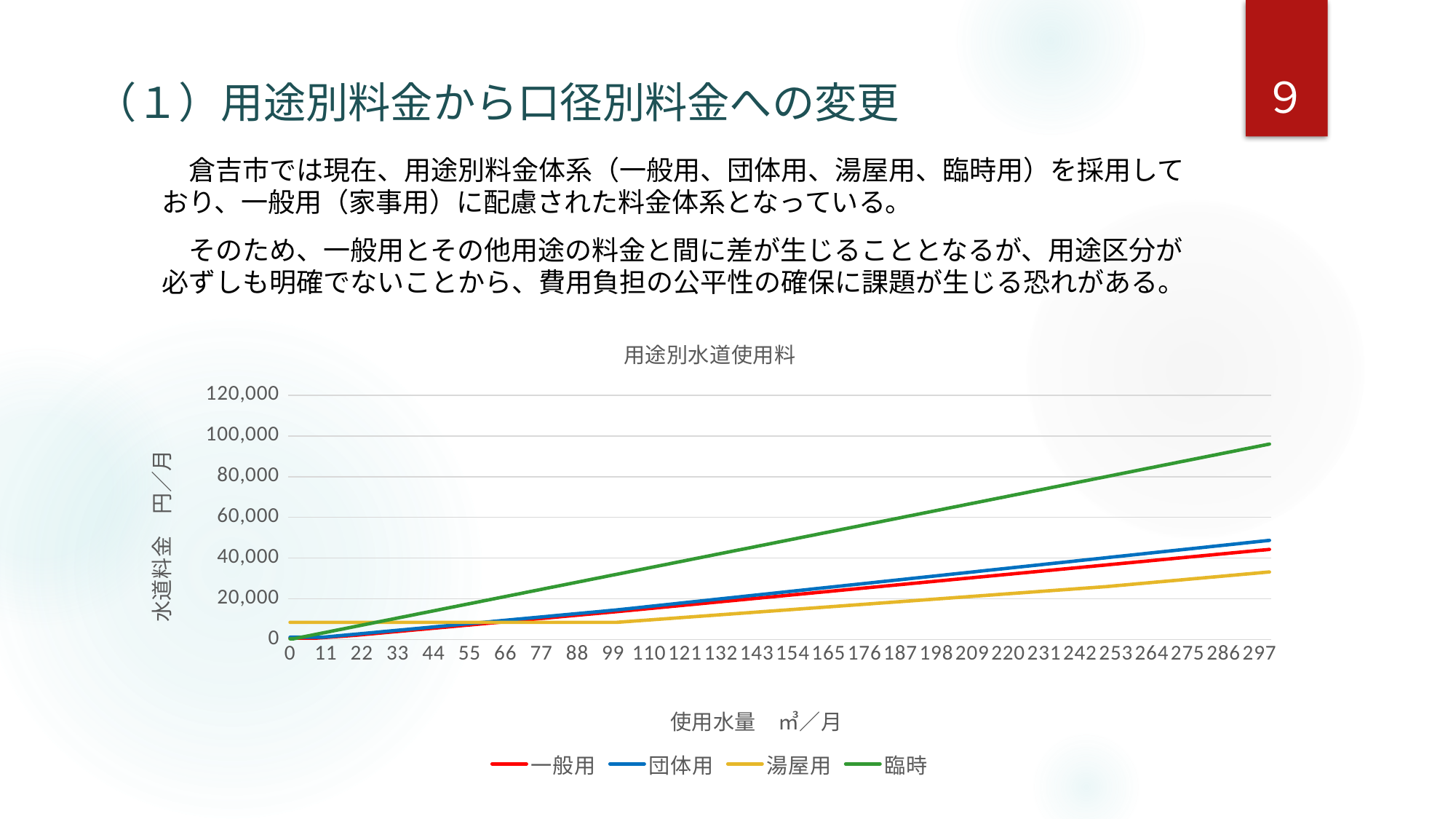

（１）用途別料金から口径別料金への変更
９
　倉吉市では現在、用途別料金体系（一般用、団体用、湯屋用、臨時用）を採用しており、一般用（家事用）に配慮された料金体系となっている。
　そのため、一般用とその他用途の料金と間に差が生じることとなるが、用途区分が必ずしも明確でないことから、費用負担の公平性の確保に課題が生じる恐れがある。

### Chart: 用途別水道使用料

| Category | 一般用 | 団体用 | 湯屋用 | 臨時 |
|---|---|---|---|---|
| 0 | 670.0 | 1100.0 | 8420.0 | 320.0 |
| 1 | 670.0 | 1100.0 | 8420.0 | 320.0 |
| 2 | 670.0 | 1100.0 | 8420.0 | 640.0 |
| 3 | 670.0 | 1100.0 | 8420.0 | 960.0 |
| 4 | 670.0 | 1100.0 | 8420.0 | 1280.0 |
| 5 | 670.0 | 1100.0 | 8420.0 | 1600.0 |
| 6 | 670.0 | 1100.0 | 8420.0 | 1920.0 |
| 7 | 670.0 | 1100.0 | 8420.0 | 2240.0 |
| 8 | 670.0 | 1100.0 | 8420.0 | 2560.0 |
| 9 | 786.0 | 1100.0 | 8420.0 | 2880.0 |
| 10 | 902.0 | 1100.0 | 8420.0 | 3200.0 |
| 11 | 1018.0 | 1249.0 | 8420.0 | 3520.0 |
| 12 | 1134.0 | 1398.0 | 8420.0 | 3840.0 |
| 13 | 1250.0 | 1547.0 | 8420.0 | 4160.0 |
| 14 | 1366.0 | 1696.0 | 8420.0 | 4480.0 |
| 15 | 1482.0 | 1845.0 | 8420.0 | 4800.0 |
| 16 | 1598.0 | 1994.0 | 8420.0 | 5120.0 |
| 17 | 1714.0 | 2143.0 | 8420.0 | 5440.0 |
| 18 | 1830.0 | 2292.0 | 8420.0 | 5760.0 |
| 19 | 1946.0 | 2441.0 | 8420.0 | 6080.0 |
| 20 | 2062.0 | 2590.0 | 8420.0 | 6400.0 |
| 21 | 2207.0 | 2739.0 | 8420.0 | 6720.0 |
| 22 | 2352.0 | 2888.0 | 8420.0 | 7040.0 |
| 23 | 2497.0 | 3037.0 | 8420.0 | 7360.0 |
| 24 | 2642.0 | 3186.0 | 8420.0 | 7680.0 |
| 25 | 2787.0 | 3335.0 | 8420.0 | 8000.0 |
| 26 | 2932.0 | 3484.0 | 8420.0 | 8320.0 |
| 27 | 3077.0 | 3633.0 | 8420.0 | 8640.0 |
| 28 | 3222.0 | 3782.0 | 8420.0 | 8960.0 |
| 29 | 3367.0 | 3931.0 | 8420.0 | 9280.0 |
| 30 | 3512.0 | 4080.0 | 8420.0 | 9600.0 |
| 31 | 3657.0 | 4229.0 | 8420.0 | 9920.0 |
| 32 | 3802.0 | 4378.0 | 8420.0 | 10240.0 |
| 33 | 3947.0 | 4527.0 | 8420.0 | 10560.0 |
| 34 | 4092.0 | 4676.0 | 8420.0 | 10880.0 |
| 35 | 4237.0 | 4825.0 | 8420.0 | 11200.0 |
| 36 | 4382.0 | 4974.0 | 8420.0 | 11520.0 |
| 37 | 4527.0 | 5123.0 | 8420.0 | 11840.0 |
| 38 | 4672.0 | 5272.0 | 8420.0 | 12160.0 |
| 39 | 4817.0 | 5421.0 | 8420.0 | 12480.0 |
| 40 | 4962.0 | 5570.0 | 8420.0 | 12800.0 |
| 41 | 5107.0 | 5719.0 | 8420.0 | 13120.0 |
| 42 | 5252.0 | 5868.0 | 8420.0 | 13440.0 |
| 43 | 5397.0 | 6017.0 | 8420.0 | 13760.0 |
| 44 | 5542.0 | 6166.0 | 8420.0 | 14080.0 |
| 45 | 5687.0 | 6315.0 | 8420.0 | 14400.0 |
| 46 | 5832.0 | 6464.0 | 8420.0 | 14720.0 |
| 47 | 5977.0 | 6613.0 | 8420.0 | 15040.0 |
| 48 | 6122.0 | 6762.0 | 8420.0 | 15360.0 |
| 49 | 6267.0 | 6911.0 | 8420.0 | 15680.0 |
| 50 | 6412.0 | 7060.0 | 8420.0 | 16000.0 |
| 51 | 6557.0 | 7209.0 | 8420.0 | 16320.0 |
| 52 | 6702.0 | 7358.0 | 8420.0 | 16640.0 |
| 53 | 6847.0 | 7507.0 | 8420.0 | 16960.0 |
| 54 | 6992.0 | 7656.0 | 8420.0 | 17280.0 |
| 55 | 7137.0 | 7805.0 | 8420.0 | 17600.0 |
| 56 | 7282.0 | 7954.0 | 8420.0 | 17920.0 |
| 57 | 7427.0 | 8103.0 | 8420.0 | 18240.0 |
| 58 | 7572.0 | 8252.0 | 8420.0 | 18560.0 |
| 59 | 7717.0 | 8401.0 | 8420.0 | 18880.0 |
| 60 | 7862.0 | 8550.0 | 8420.0 | 19200.0 |
| 61 | 8007.0 | 8699.0 | 8420.0 | 19520.0 |
| 62 | 8152.0 | 8848.0 | 8420.0 | 19840.0 |
| 63 | 8297.0 | 8997.0 | 8420.0 | 20160.0 |
| 64 | 8442.0 | 9146.0 | 8420.0 | 20480.0 |
| 65 | 8587.0 | 9295.0 | 8420.0 | 20800.0 |
| 66 | 8732.0 | 9444.0 | 8420.0 | 21120.0 |
| 67 | 8877.0 | 9593.0 | 8420.0 | 21440.0 |
| 68 | 9022.0 | 9742.0 | 8420.0 | 21760.0 |
| 69 | 9167.0 | 9891.0 | 8420.0 | 22080.0 |
| 70 | 9312.0 | 10040.0 | 8420.0 | 22400.0 |
| 71 | 9457.0 | 10189.0 | 8420.0 | 22720.0 |
| 72 | 9602.0 | 10338.0 | 8420.0 | 23040.0 |
| 73 | 9747.0 | 10487.0 | 8420.0 | 23360.0 |
| 74 | 9892.0 | 10636.0 | 8420.0 | 23680.0 |
| 75 | 10037.0 | 10785.0 | 8420.0 | 24000.0 |
| 76 | 10182.0 | 10934.0 | 8420.0 | 24320.0 |
| 77 | 10327.0 | 11083.0 | 8420.0 | 24640.0 |
| 78 | 10472.0 | 11232.0 | 8420.0 | 24960.0 |
| 79 | 10617.0 | 11381.0 | 8420.0 | 25280.0 |
| 80 | 10762.0 | 11530.0 | 8420.0 | 25600.0 |
| 81 | 10907.0 | 11679.0 | 8420.0 | 25920.0 |
| 82 | 11052.0 | 11828.0 | 8420.0 | 26240.0 |
| 83 | 11197.0 | 11977.0 | 8420.0 | 26560.0 |
| 84 | 11342.0 | 12126.0 | 8420.0 | 26880.0 |
| 85 | 11487.0 | 12275.0 | 8420.0 | 27200.0 |
| 86 | 11632.0 | 12424.0 | 8420.0 | 27520.0 |
| 87 | 11777.0 | 12573.0 | 8420.0 | 27840.0 |
| 88 | 11922.0 | 12722.0 | 8420.0 | 28160.0 |
| 89 | 12067.0 | 12871.0 | 8420.0 | 28480.0 |
| 90 | 12212.0 | 13020.0 | 8420.0 | 28800.0 |
| 91 | 12357.0 | 13169.0 | 8420.0 | 29120.0 |
| 92 | 12502.0 | 13318.0 | 8420.0 | 29440.0 |
| 93 | 12647.0 | 13467.0 | 8420.0 | 29760.0 |
| 94 | 12792.0 | 13616.0 | 8420.0 | 30080.0 |
| 95 | 12937.0 | 13765.0 | 8420.0 | 30400.0 |
| 96 | 13082.0 | 13914.0 | 8420.0 | 30720.0 |
| 97 | 13227.0 | 14063.0 | 8420.0 | 31040.0 |
| 98 | 13372.0 | 14212.0 | 8420.0 | 31360.0 |
| 99 | 13517.0 | 14361.0 | 8420.0 | 31680.0 |
| 100 | 13662.0 | 14510.0 | 8420.0 | 32000.0 |
| 101 | 13815.0 | 14681.0 | 8537.0 | 32320.0 |
| 102 | 13968.0 | 14852.0 | 8654.0 | 32640.0 |
| 103 | 14121.0 | 15023.0 | 8771.0 | 32960.0 |
| 104 | 14274.0 | 15194.0 | 8888.0 | 33280.0 |
| 105 | 14427.0 | 15365.0 | 9005.0 | 33600.0 |
| 106 | 14580.0 | 15536.0 | 9122.0 | 33920.0 |
| 107 | 14733.0 | 15707.0 | 9239.0 | 34240.0 |
| 108 | 14886.0 | 15878.0 | 9356.0 | 34560.0 |
| 109 | 15039.0 | 16049.0 | 9473.0 | 34880.0 |
| 110 | 15192.0 | 16220.0 | 9590.0 | 35200.0 |
| 111 | 15345.0 | 16391.0 | 9707.0 | 35520.0 |
| 112 | 15498.0 | 16562.0 | 9824.0 | 35840.0 |
| 113 | 15651.0 | 16733.0 | 9941.0 | 36160.0 |
| 114 | 15804.0 | 16904.0 | 10058.0 | 36480.0 |
| 115 | 15957.0 | 17075.0 | 10175.0 | 36800.0 |
| 116 | 16110.0 | 17246.0 | 10292.0 | 37120.0 |
| 117 | 16263.0 | 17417.0 | 10409.0 | 37440.0 |
| 118 | 16416.0 | 17588.0 | 10526.0 | 37760.0 |
| 119 | 16569.0 | 17759.0 | 10643.0 | 38080.0 |
| 120 | 16722.0 | 17930.0 | 10760.0 | 38400.0 |
| 121 | 16875.0 | 18101.0 | 10877.0 | 38720.0 |
| 122 | 17028.0 | 18272.0 | 10994.0 | 39040.0 |
| 123 | 17181.0 | 18443.0 | 11111.0 | 39360.0 |
| 124 | 17334.0 | 18614.0 | 11228.0 | 39680.0 |
| 125 | 17487.0 | 18785.0 | 11345.0 | 40000.0 |
| 126 | 17640.0 | 18956.0 | 11462.0 | 40320.0 |
| 127 | 17793.0 | 19127.0 | 11579.0 | 40640.0 |
| 128 | 17946.0 | 19298.0 | 11696.0 | 40960.0 |
| 129 | 18099.0 | 19469.0 | 11813.0 | 41280.0 |
| 130 | 18252.0 | 19640.0 | 11930.0 | 41600.0 |
| 131 | 18405.0 | 19811.0 | 12047.0 | 41920.0 |
| 132 | 18558.0 | 19982.0 | 12164.0 | 42240.0 |
| 133 | 18711.0 | 20153.0 | 12281.0 | 42560.0 |
| 134 | 18864.0 | 20324.0 | 12398.0 | 42880.0 |
| 135 | 19017.0 | 20495.0 | 12515.0 | 43200.0 |
| 136 | 19170.0 | 20666.0 | 12632.0 | 43520.0 |
| 137 | 19323.0 | 20837.0 | 12749.0 | 43840.0 |
| 138 | 19476.0 | 21008.0 | 12866.0 | 44160.0 |
| 139 | 19629.0 | 21179.0 | 12983.0 | 44480.0 |
| 140 | 19782.0 | 21350.0 | 13100.0 | 44800.0 |
| 141 | 19935.0 | 21521.0 | 13217.0 | 45120.0 |
| 142 | 20088.0 | 21692.0 | 13334.0 | 45440.0 |
| 143 | 20241.0 | 21863.0 | 13451.0 | 45760.0 |
| 144 | 20394.0 | 22034.0 | 13568.0 | 46080.0 |
| 145 | 20547.0 | 22205.0 | 13685.0 | 46400.0 |
| 146 | 20700.0 | 22376.0 | 13802.0 | 46720.0 |
| 147 | 20853.0 | 22547.0 | 13919.0 | 47040.0 |
| 148 | 21006.0 | 22718.0 | 14036.0 | 47360.0 |
| 149 | 21159.0 | 22889.0 | 14153.0 | 47680.0 |
| 150 | 21312.0 | 23060.0 | 14270.0 | 48000.0 |
| 151 | 21465.0 | 23231.0 | 14387.0 | 48320.0 |
| 152 | 21618.0 | 23402.0 | 14504.0 | 48640.0 |
| 153 | 21771.0 | 23573.0 | 14621.0 | 48960.0 |
| 154 | 21924.0 | 23744.0 | 14738.0 | 49280.0 |
| 155 | 22077.0 | 23915.0 | 14855.0 | 49600.0 |
| 156 | 22230.0 | 24086.0 | 14972.0 | 49920.0 |
| 157 | 22383.0 | 24257.0 | 15089.0 | 50240.0 |
| 158 | 22536.0 | 24428.0 | 15206.0 | 50560.0 |
| 159 | 22689.0 | 24599.0 | 15323.0 | 50880.0 |
| 160 | 22842.0 | 24770.0 | 15440.0 | 51200.0 |
| 161 | 22995.0 | 24941.0 | 15557.0 | 51520.0 |
| 162 | 23148.0 | 25112.0 | 15674.0 | 51840.0 |
| 163 | 23301.0 | 25283.0 | 15791.0 | 52160.0 |
| 164 | 23454.0 | 25454.0 | 15908.0 | 52480.0 |
| 165 | 23607.0 | 25625.0 | 16025.0 | 52800.0 |
| 166 | 23760.0 | 25796.0 | 16142.0 | 53120.0 |
| 167 | 23913.0 | 25967.0 | 16259.0 | 53440.0 |
| 168 | 24066.0 | 26138.0 | 16376.0 | 53760.0 |
| 169 | 24219.0 | 26309.0 | 16493.0 | 54080.0 |
| 170 | 24372.0 | 26480.0 | 16610.0 | 54400.0 |
| 171 | 24525.0 | 26651.0 | 16727.0 | 54720.0 |
| 172 | 24678.0 | 26822.0 | 16844.0 | 55040.0 |
| 173 | 24831.0 | 26993.0 | 16961.0 | 55360.0 |
| 174 | 24984.0 | 27164.0 | 17078.0 | 55680.0 |
| 175 | 25137.0 | 27335.0 | 17195.0 | 56000.0 |
| 176 | 25290.0 | 27506.0 | 17312.0 | 56320.0 |
| 177 | 25443.0 | 27677.0 | 17429.0 | 56640.0 |
| 178 | 25596.0 | 27848.0 | 17546.0 | 56960.0 |
| 179 | 25749.0 | 28019.0 | 17663.0 | 57280.0 |
| 180 | 25902.0 | 28190.0 | 17780.0 | 57600.0 |
| 181 | 26055.0 | 28361.0 | 17897.0 | 57920.0 |
| 182 | 26208.0 | 28532.0 | 18014.0 | 58240.0 |
| 183 | 26361.0 | 28703.0 | 18131.0 | 58560.0 |
| 184 | 26514.0 | 28874.0 | 18248.0 | 58880.0 |
| 185 | 26667.0 | 29045.0 | 18365.0 | 59200.0 |
| 186 | 26820.0 | 29216.0 | 18482.0 | 59520.0 |
| 187 | 26973.0 | 29387.0 | 18599.0 | 59840.0 |
| 188 | 27126.0 | 29558.0 | 18716.0 | 60160.0 |
| 189 | 27279.0 | 29729.0 | 18833.0 | 60480.0 |
| 190 | 27432.0 | 29900.0 | 18950.0 | 60800.0 |
| 191 | 27585.0 | 30071.0 | 19067.0 | 61120.0 |
| 192 | 27738.0 | 30242.0 | 19184.0 | 61440.0 |
| 193 | 27891.0 | 30413.0 | 19301.0 | 61760.0 |
| 194 | 28044.0 | 30584.0 | 19418.0 | 62080.0 |
| 195 | 28197.0 | 30755.0 | 19535.0 | 62400.0 |
| 196 | 28350.0 | 30926.0 | 19652.0 | 62720.0 |
| 197 | 28503.0 | 31097.0 | 19769.0 | 63040.0 |
| 198 | 28656.0 | 31268.0 | 19886.0 | 63360.0 |
| 199 | 28809.0 | 31439.0 | 20003.0 | 63680.0 |
| 200 | 28962.0 | 31610.0 | 20120.0 | 64000.0 |
| 201 | 29115.0 | 31781.0 | 20237.0 | 64320.0 |
| 202 | 29268.0 | 31952.0 | 20354.0 | 64640.0 |
| 203 | 29421.0 | 32123.0 | 20471.0 | 64960.0 |
| 204 | 29574.0 | 32294.0 | 20588.0 | 65280.0 |
| 205 | 29727.0 | 32465.0 | 20705.0 | 65600.0 |
| 206 | 29880.0 | 32636.0 | 20822.0 | 65920.0 |
| 207 | 30033.0 | 32807.0 | 20939.0 | 66240.0 |
| 208 | 30186.0 | 32978.0 | 21056.0 | 66560.0 |
| 209 | 30339.0 | 33149.0 | 21173.0 | 66880.0 |
| 210 | 30492.0 | 33320.0 | 21290.0 | 67200.0 |
| 211 | 30645.0 | 33491.0 | 21407.0 | 67520.0 |
| 212 | 30798.0 | 33662.0 | 21524.0 | 67840.0 |
| 213 | 30951.0 | 33833.0 | 21641.0 | 68160.0 |
| 214 | 31104.0 | 34004.0 | 21758.0 | 68480.0 |
| 215 | 31257.0 | 34175.0 | 21875.0 | 68800.0 |
| 216 | 31410.0 | 34346.0 | 21992.0 | 69120.0 |
| 217 | 31563.0 | 34517.0 | 22109.0 | 69440.0 |
| 218 | 31716.0 | 34688.0 | 22226.0 | 69760.0 |
| 219 | 31869.0 | 34859.0 | 22343.0 | 70080.0 |
| 220 | 32022.0 | 35030.0 | 22460.0 | 70400.0 |
| 221 | 32175.0 | 35201.0 | 22577.0 | 70720.0 |
| 222 | 32328.0 | 35372.0 | 22694.0 | 71040.0 |
| 223 | 32481.0 | 35543.0 | 22811.0 | 71360.0 |
| 224 | 32634.0 | 35714.0 | 22928.0 | 71680.0 |
| 225 | 32787.0 | 35885.0 | 23045.0 | 72000.0 |
| 226 | 32940.0 | 36056.0 | 23162.0 | 72320.0 |
| 227 | 33093.0 | 36227.0 | 23279.0 | 72640.0 |
| 228 | 33246.0 | 36398.0 | 23396.0 | 72960.0 |
| 229 | 33399.0 | 36569.0 | 23513.0 | 73280.0 |
| 230 | 33552.0 | 36740.0 | 23630.0 | 73600.0 |
| 231 | 33705.0 | 36911.0 | 23747.0 | 73920.0 |
| 232 | 33858.0 | 37082.0 | 23864.0 | 74240.0 |
| 233 | 34011.0 | 37253.0 | 23981.0 | 74560.0 |
| 234 | 34164.0 | 37424.0 | 24098.0 | 74880.0 |
| 235 | 34317.0 | 37595.0 | 24215.0 | 75200.0 |
| 236 | 34470.0 | 37766.0 | 24332.0 | 75520.0 |
| 237 | 34623.0 | 37937.0 | 24449.0 | 75840.0 |
| 238 | 34776.0 | 38108.0 | 24566.0 | 76160.0 |
| 239 | 34929.0 | 38279.0 | 24683.0 | 76480.0 |
| 240 | 35082.0 | 38450.0 | 24800.0 | 76800.0 |
| 241 | 35235.0 | 38621.0 | 24917.0 | 77120.0 |
| 242 | 35388.0 | 38792.0 | 25034.0 | 77440.0 |
| 243 | 35541.0 | 38963.0 | 25151.0 | 77760.0 |
| 244 | 35694.0 | 39134.0 | 25268.0 | 78080.0 |
| 245 | 35847.0 | 39305.0 | 25385.0 | 78400.0 |
| 246 | 36000.0 | 39476.0 | 25502.0 | 78720.0 |
| 247 | 36153.0 | 39647.0 | 25619.0 | 79040.0 |
| 248 | 36306.0 | 39818.0 | 25736.0 | 79360.0 |
| 249 | 36459.0 | 39989.0 | 25853.0 | 79680.0 |
| 250 | 36612.0 | 40160.0 | 25970.0 | 80000.0 |
| 251 | 36765.0 | 40331.0 | 26114.0 | 80320.0 |
| 252 | 36918.0 | 40502.0 | 26258.0 | 80640.0 |
| 253 | 37071.0 | 40673.0 | 26402.0 | 80960.0 |
| 254 | 37224.0 | 40844.0 | 26546.0 | 81280.0 |
| 255 | 37377.0 | 41015.0 | 26690.0 | 81600.0 |
| 256 | 37530.0 | 41186.0 | 26834.0 | 81920.0 |
| 257 | 37683.0 | 41357.0 | 26978.0 | 82240.0 |
| 258 | 37836.0 | 41528.0 | 27122.0 | 82560.0 |
| 259 | 37989.0 | 41699.0 | 27266.0 | 82880.0 |
| 260 | 38142.0 | 41870.0 | 27410.0 | 83200.0 |
| 261 | 38295.0 | 42041.0 | 27554.0 | 83520.0 |
| 262 | 38448.0 | 42212.0 | 27698.0 | 83840.0 |
| 263 | 38601.0 | 42383.0 | 27842.0 | 84160.0 |
| 264 | 38754.0 | 42554.0 | 27986.0 | 84480.0 |
| 265 | 38907.0 | 42725.0 | 28130.0 | 84800.0 |
| 266 | 39060.0 | 42896.0 | 28274.0 | 85120.0 |
| 267 | 39213.0 | 43067.0 | 28418.0 | 85440.0 |
| 268 | 39366.0 | 43238.0 | 28562.0 | 85760.0 |
| 269 | 39519.0 | 43409.0 | 28706.0 | 86080.0 |
| 270 | 39672.0 | 43580.0 | 28850.0 | 86400.0 |
| 271 | 39825.0 | 43751.0 | 28994.0 | 86720.0 |
| 272 | 39978.0 | 43922.0 | 29138.0 | 87040.0 |
| 273 | 40131.0 | 44093.0 | 29282.0 | 87360.0 |
| 274 | 40284.0 | 44264.0 | 29426.0 | 87680.0 |
| 275 | 40437.0 | 44435.0 | 29570.0 | 88000.0 |
| 276 | 40590.0 | 44606.0 | 29714.0 | 88320.0 |
| 277 | 40743.0 | 44777.0 | 29858.0 | 88640.0 |
| 278 | 40896.0 | 44948.0 | 30002.0 | 88960.0 |
| 279 | 41049.0 | 45119.0 | 30146.0 | 89280.0 |
| 280 | 41202.0 | 45290.0 | 30290.0 | 89600.0 |
| 281 | 41355.0 | 45461.0 | 30434.0 | 89920.0 |
| 282 | 41508.0 | 45632.0 | 30578.0 | 90240.0 |
| 283 | 41661.0 | 45803.0 | 30722.0 | 90560.0 |
| 284 | 41814.0 | 45974.0 | 30866.0 | 90880.0 |
| 285 | 41967.0 | 46145.0 | 31010.0 | 91200.0 |
| 286 | 42120.0 | 46316.0 | 31154.0 | 91520.0 |
| 287 | 42273.0 | 46487.0 | 31298.0 | 91840.0 |
| 288 | 42426.0 | 46658.0 | 31442.0 | 92160.0 |
| 289 | 42579.0 | 46829.0 | 31586.0 | 92480.0 |
| 290 | 42732.0 | 47000.0 | 31730.0 | 92800.0 |
| 291 | 42885.0 | 47171.0 | 31874.0 | 93120.0 |
| 292 | 43038.0 | 47342.0 | 32018.0 | 93440.0 |
| 293 | 43191.0 | 47513.0 | 32162.0 | 93760.0 |
| 294 | 43344.0 | 47684.0 | 32306.0 | 94080.0 |
| 295 | 43497.0 | 47855.0 | 32450.0 | 94400.0 |
| 296 | 43650.0 | 48026.0 | 32594.0 | 94720.0 |
| 297 | 43803.0 | 48197.0 | 32738.0 | 95040.0 |
| 298 | 43956.0 | 48368.0 | 32882.0 | 95360.0 |
| 299 | 44109.0 | 48539.0 | 33026.0 | 95680.0 |
| 300 | 44262.0 | 48710.0 | 33170.0 | 96000.0 |